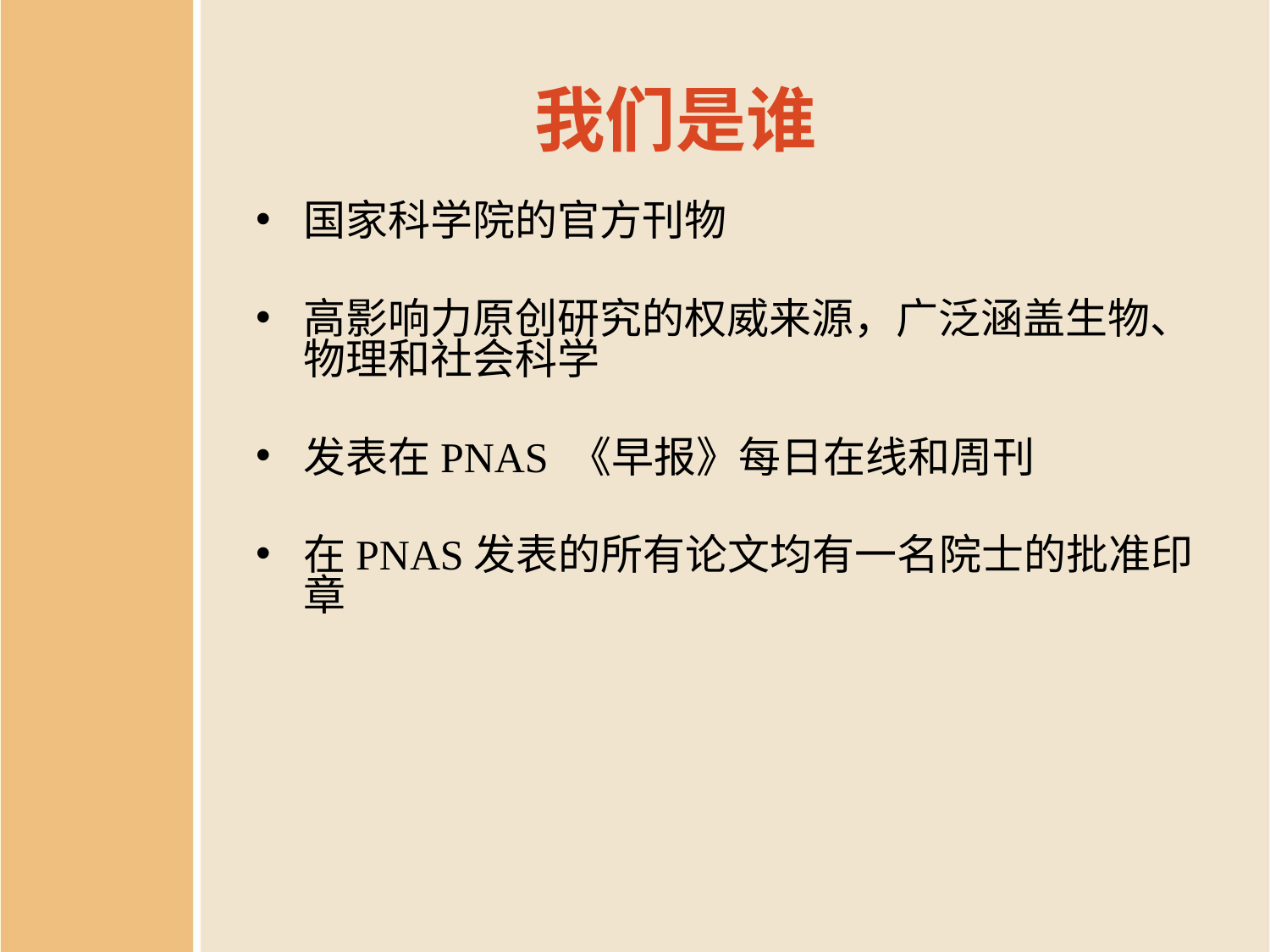

# 我们是谁
国家科学院的官方刊物

高影响力原创研究的权威来源，广泛涵盖生物、物理和社会科学

发表在PNAS 《早报》每日在线和周刊

在PNAS发表的所有论文均有一名院士的批准印章